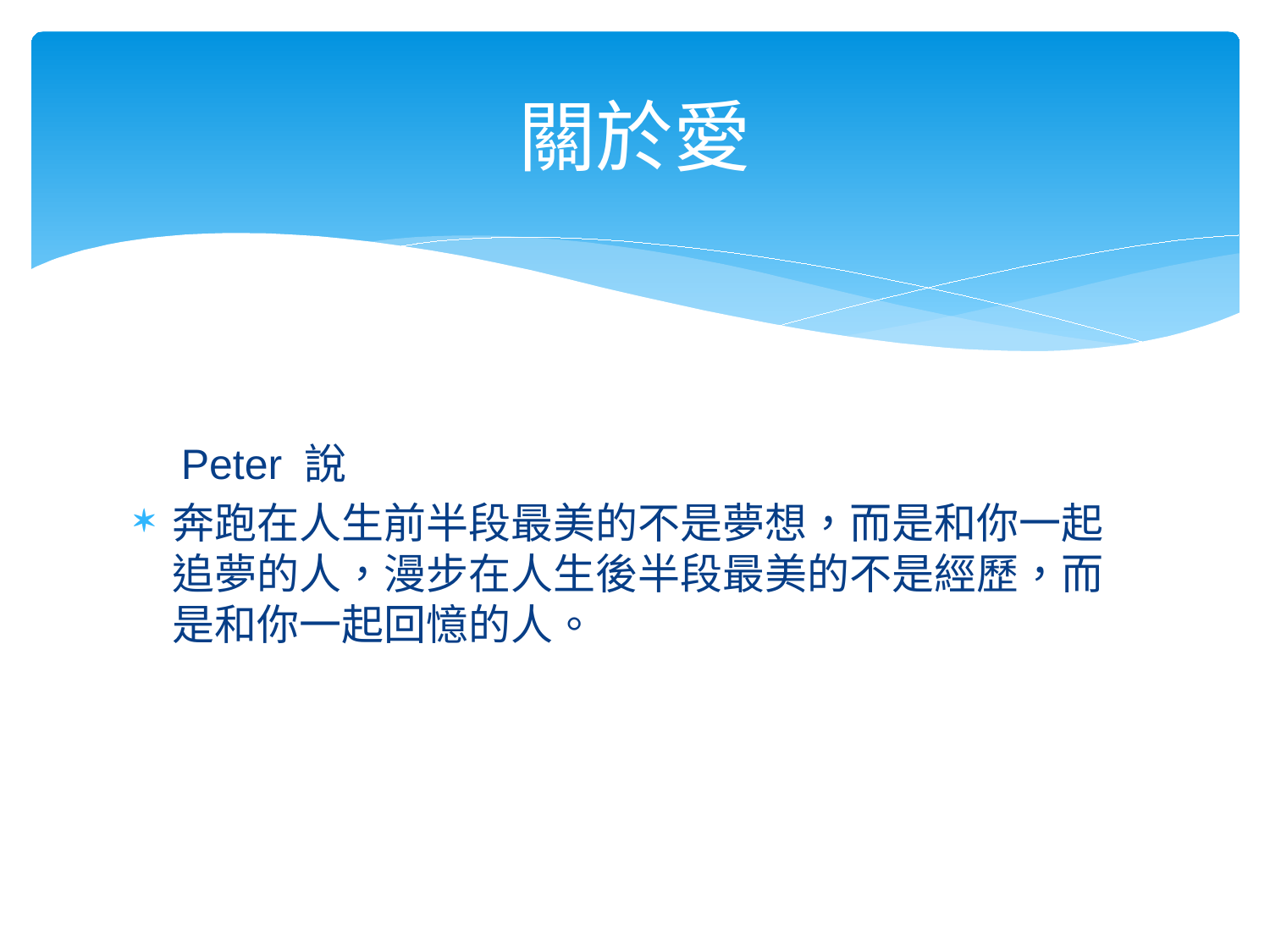

# 關於愛

    Peter 說
奔跑在人生前半段最美的不是夢想，而是和你一起追夢的人，漫步在人生後半段最美的不是經歷，而是和你一起回憶的人。